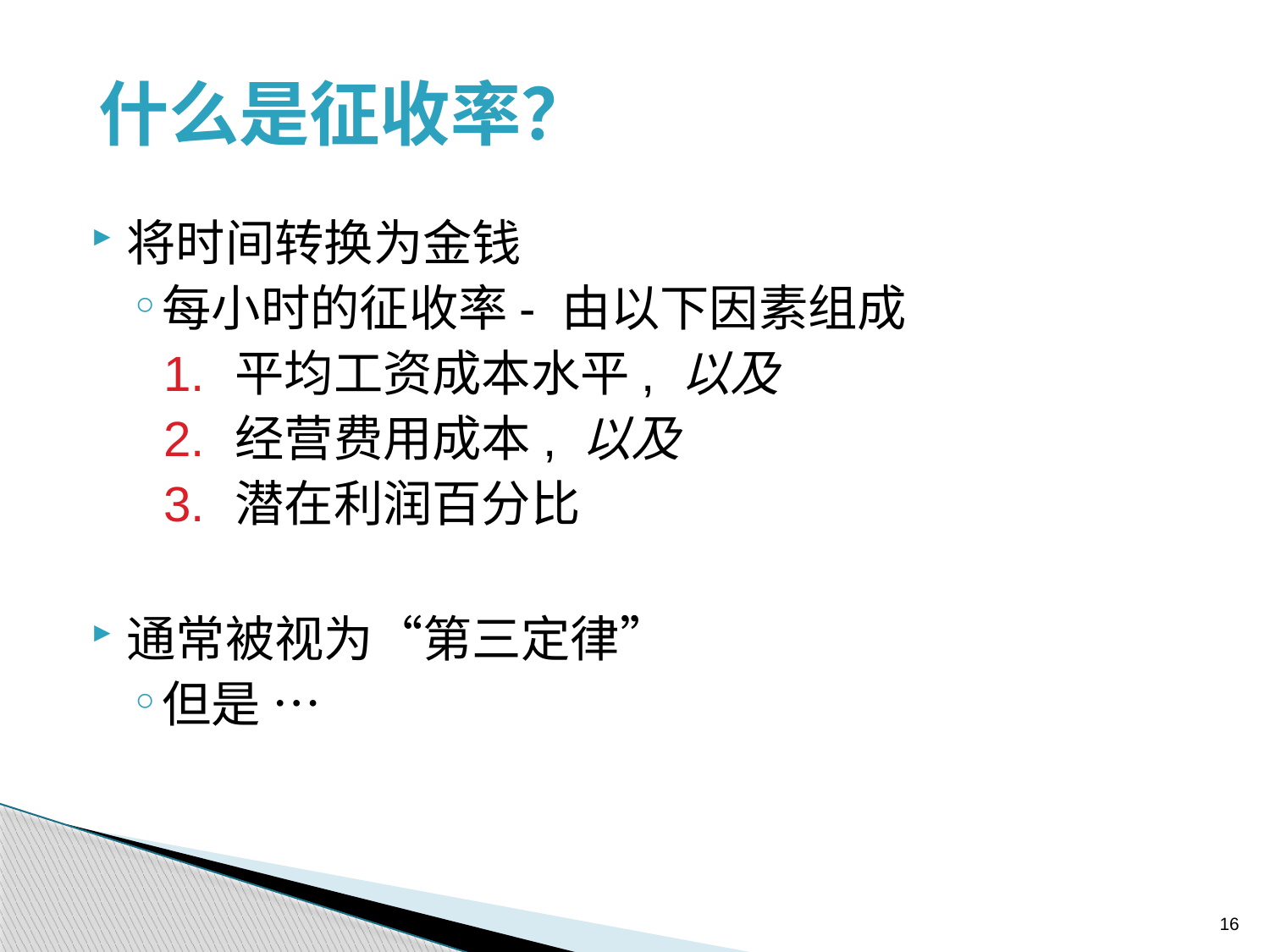

什么是征收率？
将时间转换为金钱
每小时的征收率- 由以下因素组成
平均工资成本水平, 以及
经营费用成本, 以及
潜在利润百分比

通常被视为“第三定律”
但是 …
16